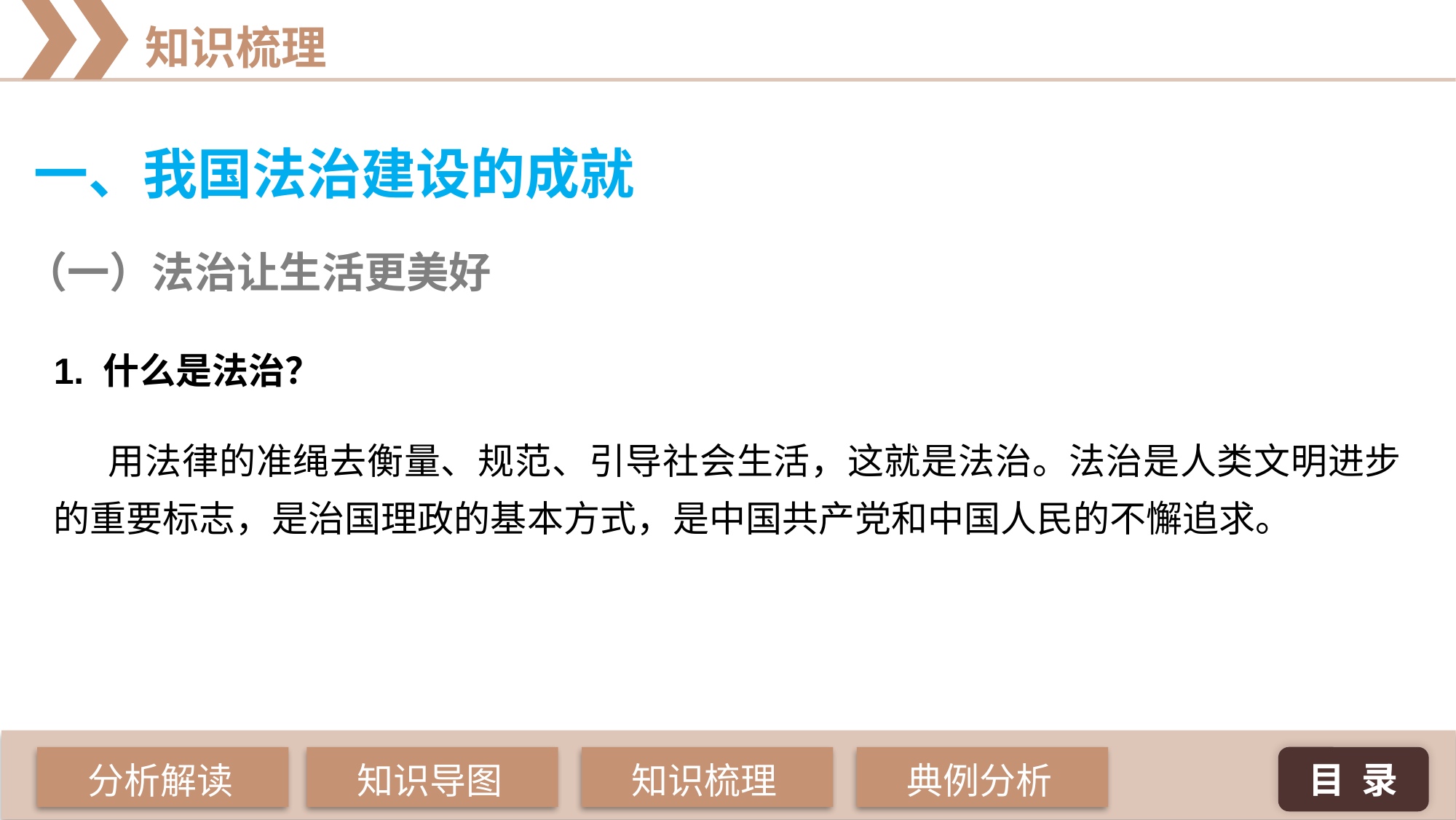

一、我国法治建设的成就
（一）法治让生活更美好
1. 什么是法治？
用法律的准绳去衡量、规范、引导社会生活，这就是法治。法治是人类文明进步的重要标志，是治国理政的基本方式，是中国共产党和中国人民的不懈追求。